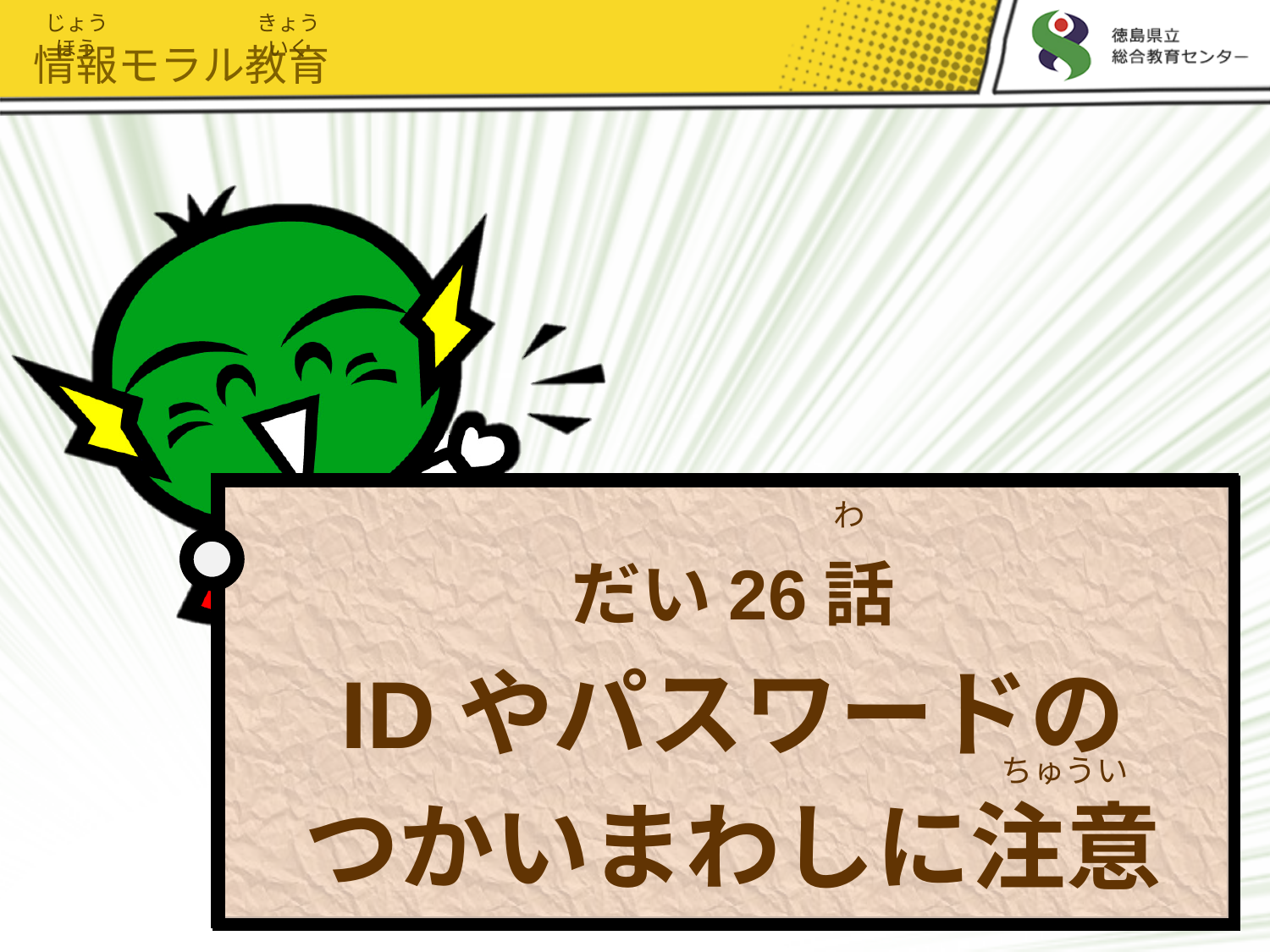

じょうほう
きょういく
情報モラル教育
# だい26話 IDやパスワードの つかいまわしに注意
わ
ちゅうい